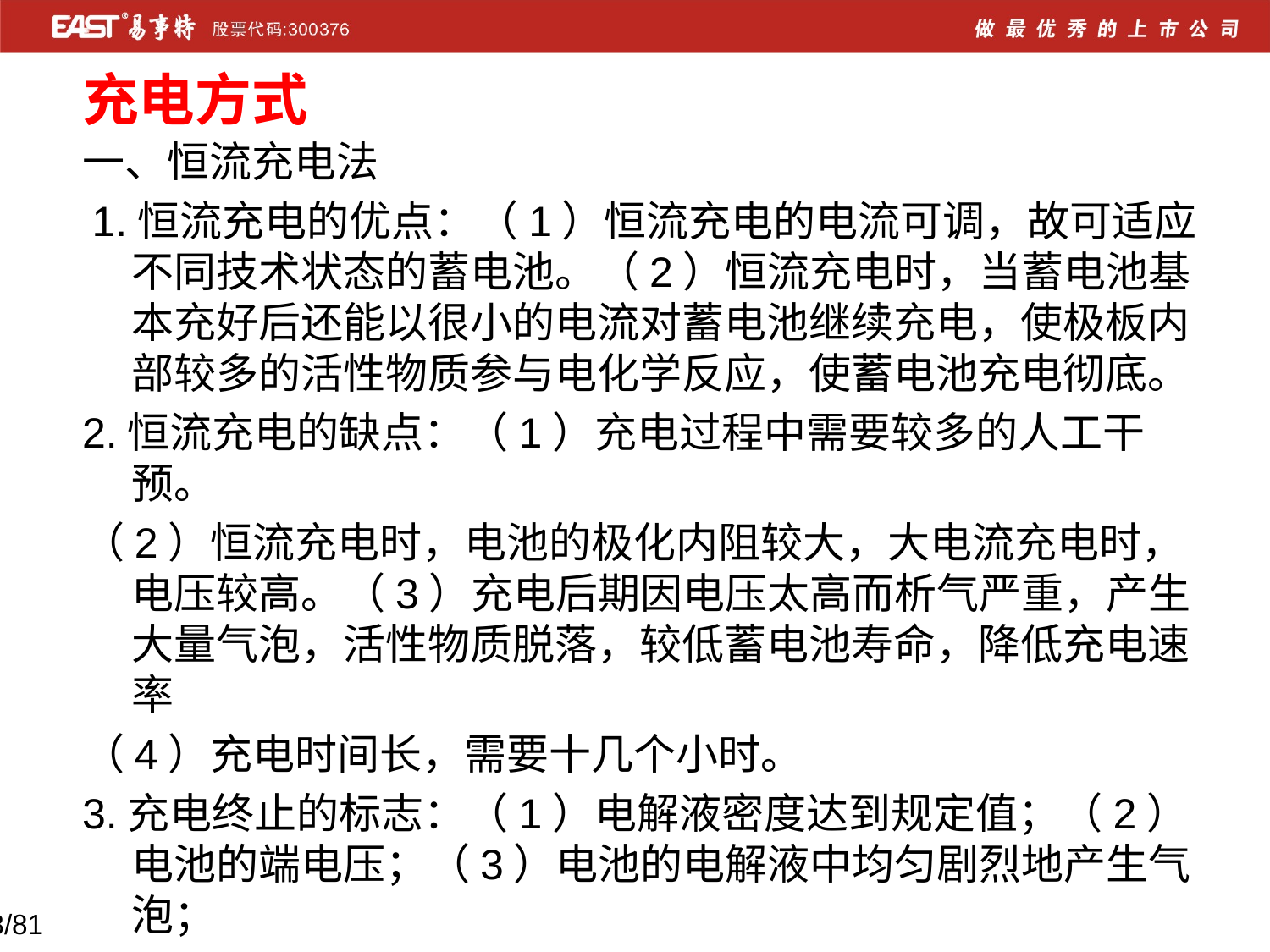

充电方式
一、恒流充电法
 1.恒流充电的优点：（1）恒流充电的电流可调，故可适应不同技术状态的蓄电池。（2）恒流充电时，当蓄电池基本充好后还能以很小的电流对蓄电池继续充电，使极板内部较多的活性物质参与电化学反应，使蓄电池充电彻底。
2.恒流充电的缺点：（1）充电过程中需要较多的人工干预。
（2）恒流充电时，电池的极化内阻较大，大电流充电时，电压较高。（3）充电后期因电压太高而析气严重，产生大量气泡，活性物质脱落，较低蓄电池寿命，降低充电速率
（4）充电时间长，需要十几个小时。
3.充电终止的标志：（1）电解液密度达到规定值；（2）电池的端电压；（3）电池的电解液中均匀剧烈地产生气泡；
（4）充入的电量等于电池放出电量1.2——1.4倍；（5）涂膏式极板的正极板变为棕色，负极板变为深灰色。